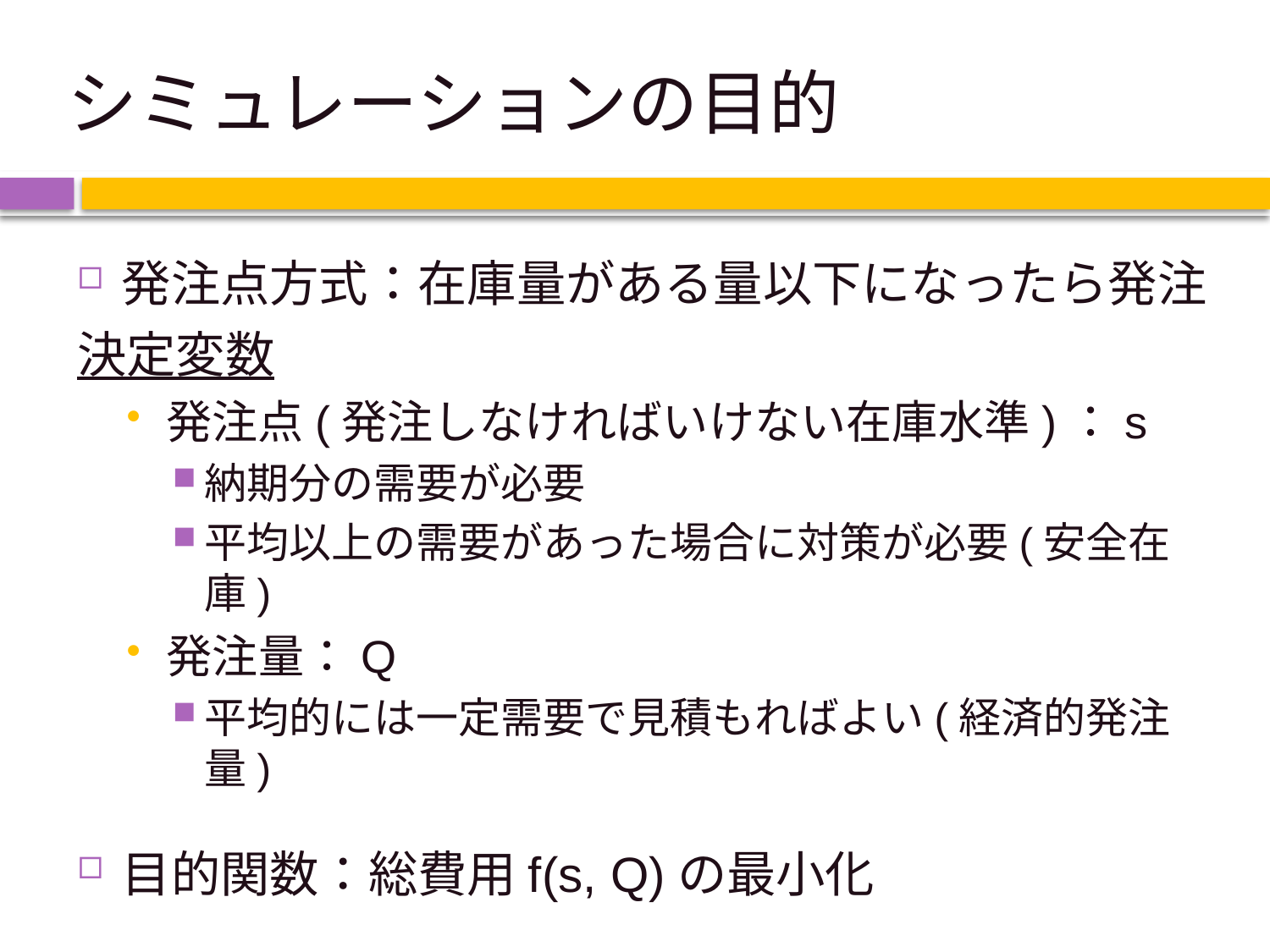

# シミュレーションの目的
発注点方式：在庫量がある量以下になったら発注
決定変数
発注点(発注しなければいけない在庫水準)：s
納期分の需要が必要
平均以上の需要があった場合に対策が必要(安全在庫)
発注量：Q
平均的には一定需要で見積もればよい(経済的発注量)

目的関数：総費用f(s, Q)の最小化